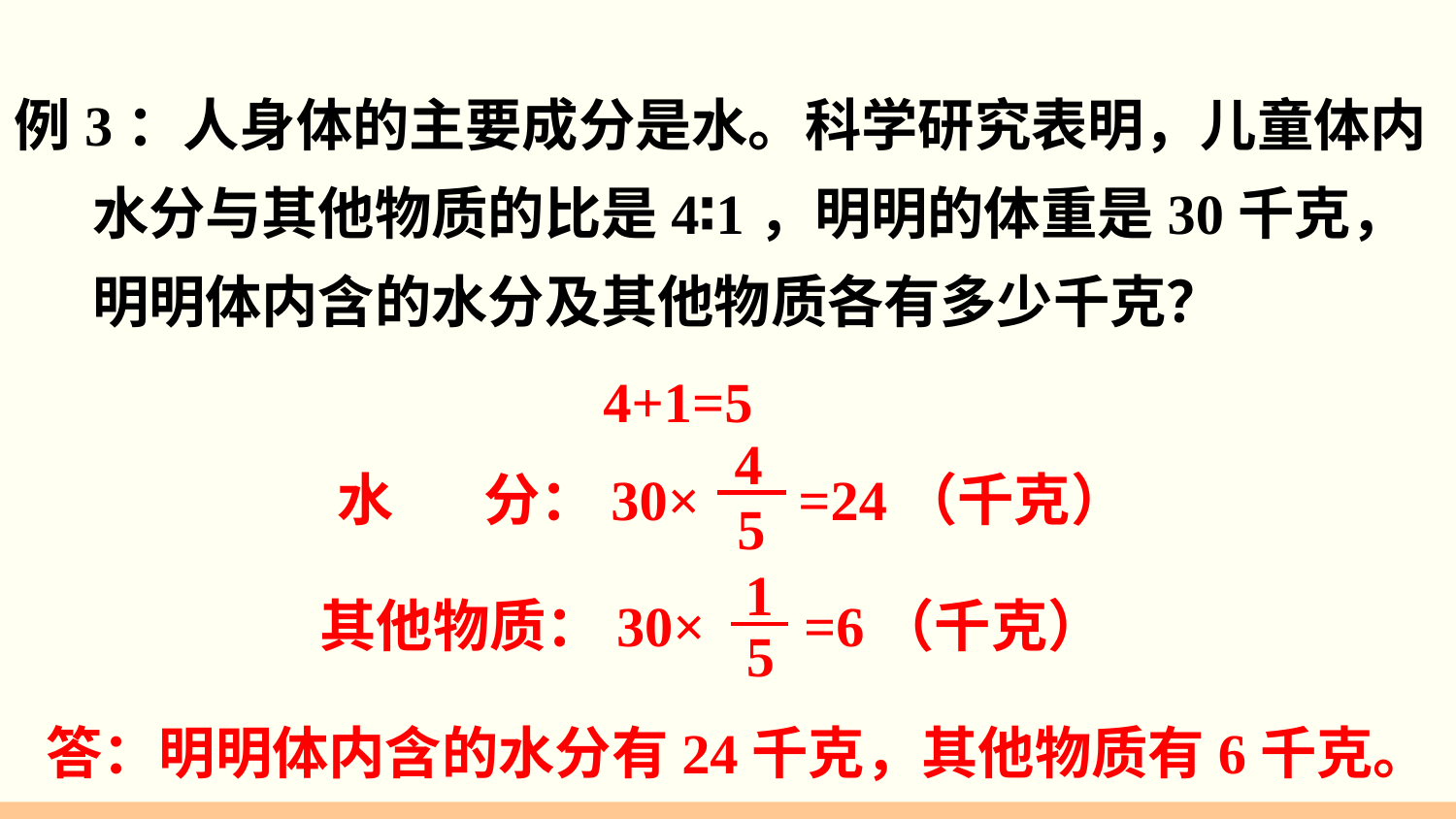

例3：人身体的主要成分是水。科学研究表明，儿童体内
     水分与其他物质的比是4∶1，明明的体重是30千克，
     明明体内含的水分及其他物质各有多少千克？
4+1=5
4
5
水       分：30×       =24（千克）
1
5
其他物质：30×       =6（千克）
答：明明体内含的水分有24千克，其他物质有6千克。